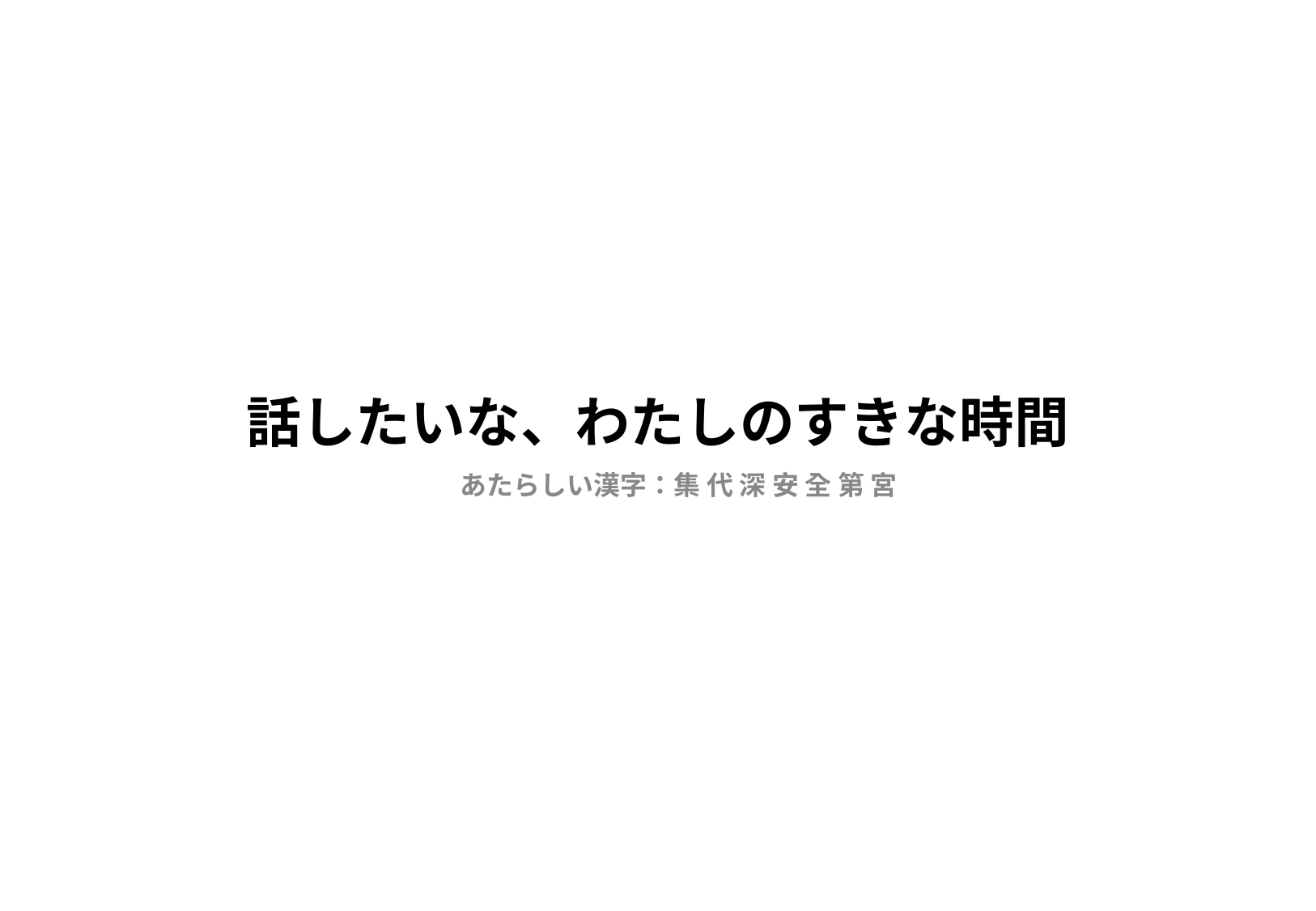

# 話したいな、わたしのすきな時間
あたらしい漢字：集 代 深 安 全 第 宮